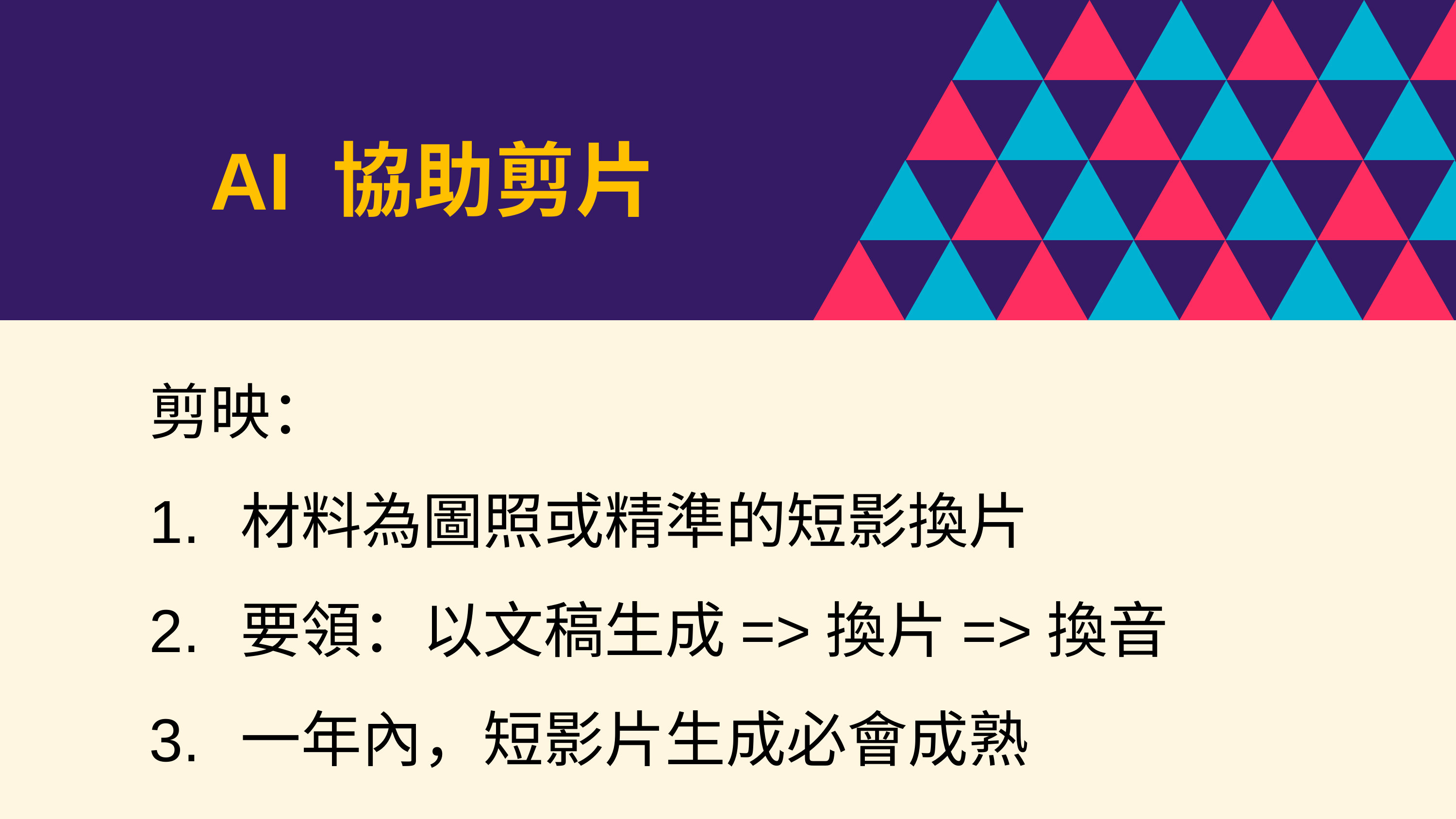

AI 協助剪片
剪映：
材料為圖照或精準的短影換片
要領：以文稿生成=>換片=>換音
一年內，短影片生成必會成熟